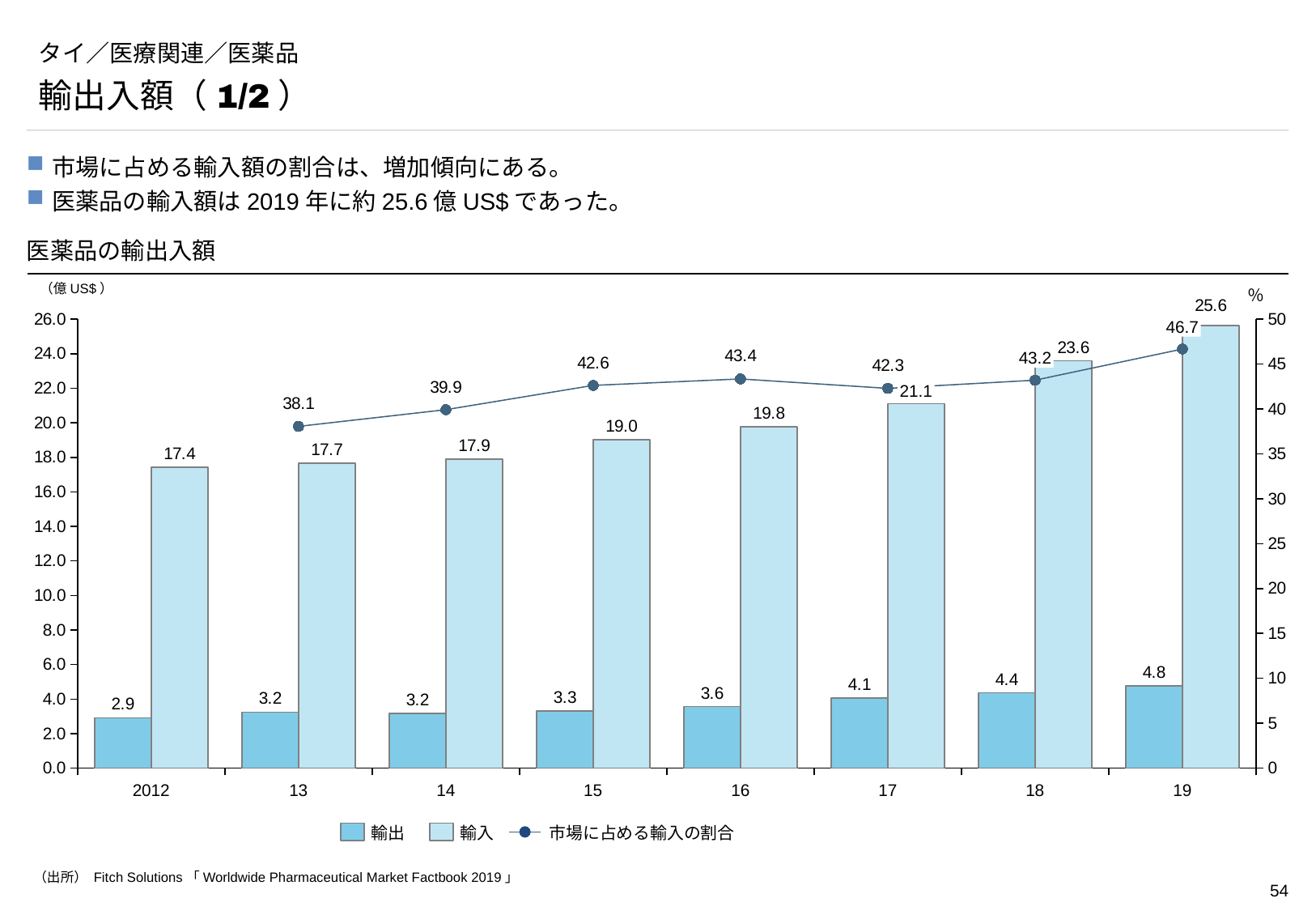

# タイ／医療関連／医薬品
輸出入額（1/2）
市場に占める輸入額の割合は、増加傾向にある。
医薬品の輸入額は2019年に約25.6億US$であった。
医薬品の輸出入額
（億US$）
％

### Chart

| Category |  |  |  |
|---|---|---|---|
46.7
43.2
21.1
2012
13
14
15
16
17
18
19
輸出
輸入
市場に占める輸入の割合

（出所） Fitch Solutions「Worldwide Pharmaceutical Market Factbook 2019」